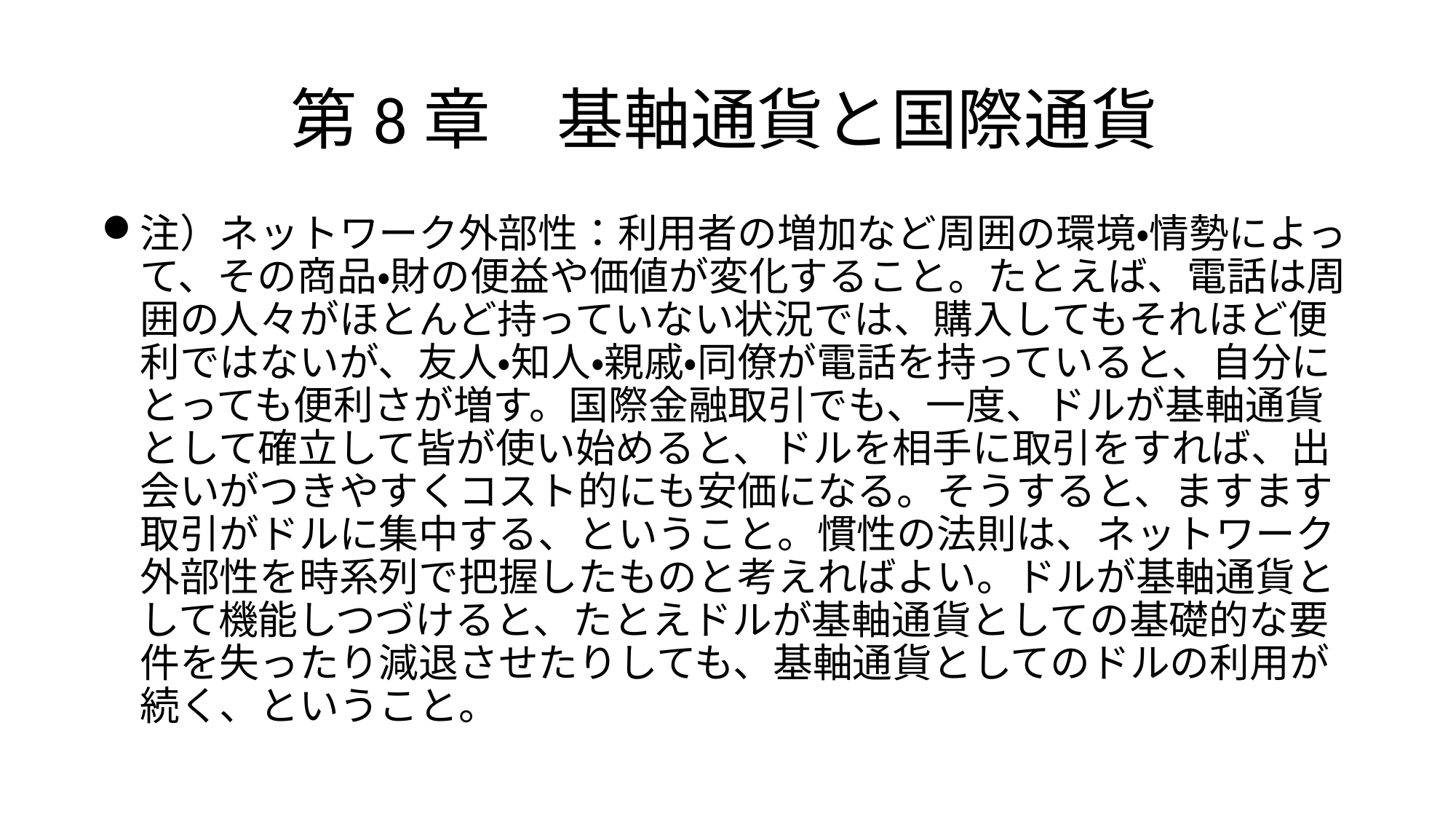

# 第8章　基軸通貨と国際通貨
注）ネットワーク外部性：利用者の増加など周囲の環境・情勢によって、その商品・財の便益や価値が変化すること。たとえば、電話は周囲の人々がほとんど持っていない状況では、購入してもそれほど便利ではないが、友人・知人・親戚・同僚が電話を持っていると、自分にとっても便利さが増す。国際金融取引でも、一度、ドルが基軸通貨として確立して皆が使い始めると、ドルを相手に取引をすれば、出会いがつきやすくコスト的にも安価になる。そうすると、ますます取引がドルに集中する、ということ。慣性の法則は、ネットワーク外部性を時系列で把握したものと考えればよい。ドルが基軸通貨として機能しつづけると、たとえドルが基軸通貨としての基礎的な要件を失ったり減退させたりしても、基軸通貨としてのドルの利用が続く、ということ。